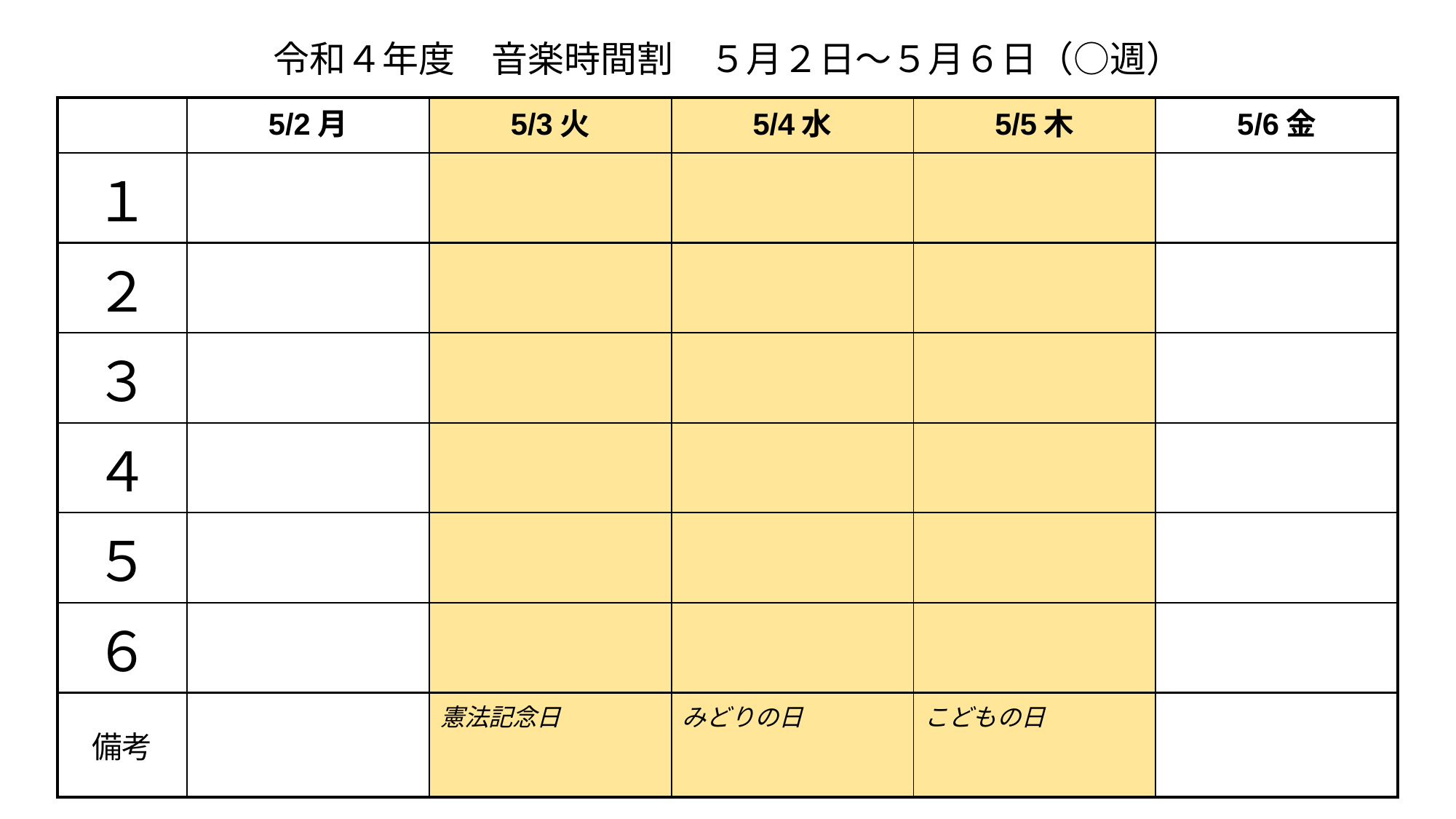

# 令和４年度　音楽時間割　５月２日〜５月６日（○週）
|  | 5/2月 | 5/3火 | 5/4水 | 5/5木 | 5/6金 |
| --- | --- | --- | --- | --- | --- |
| １ |  |  |  |  |  |
| ２ |  |  |  |  |  |
| ３ |  |  |  |  |  |
| ４ |  |  |  |  |  |
| ５ |  |  |  |  |  |
| ６ |  |  |  |  |  |
| 備考 |  | 憲法記念日 | みどりの日 | こどもの日 |  |